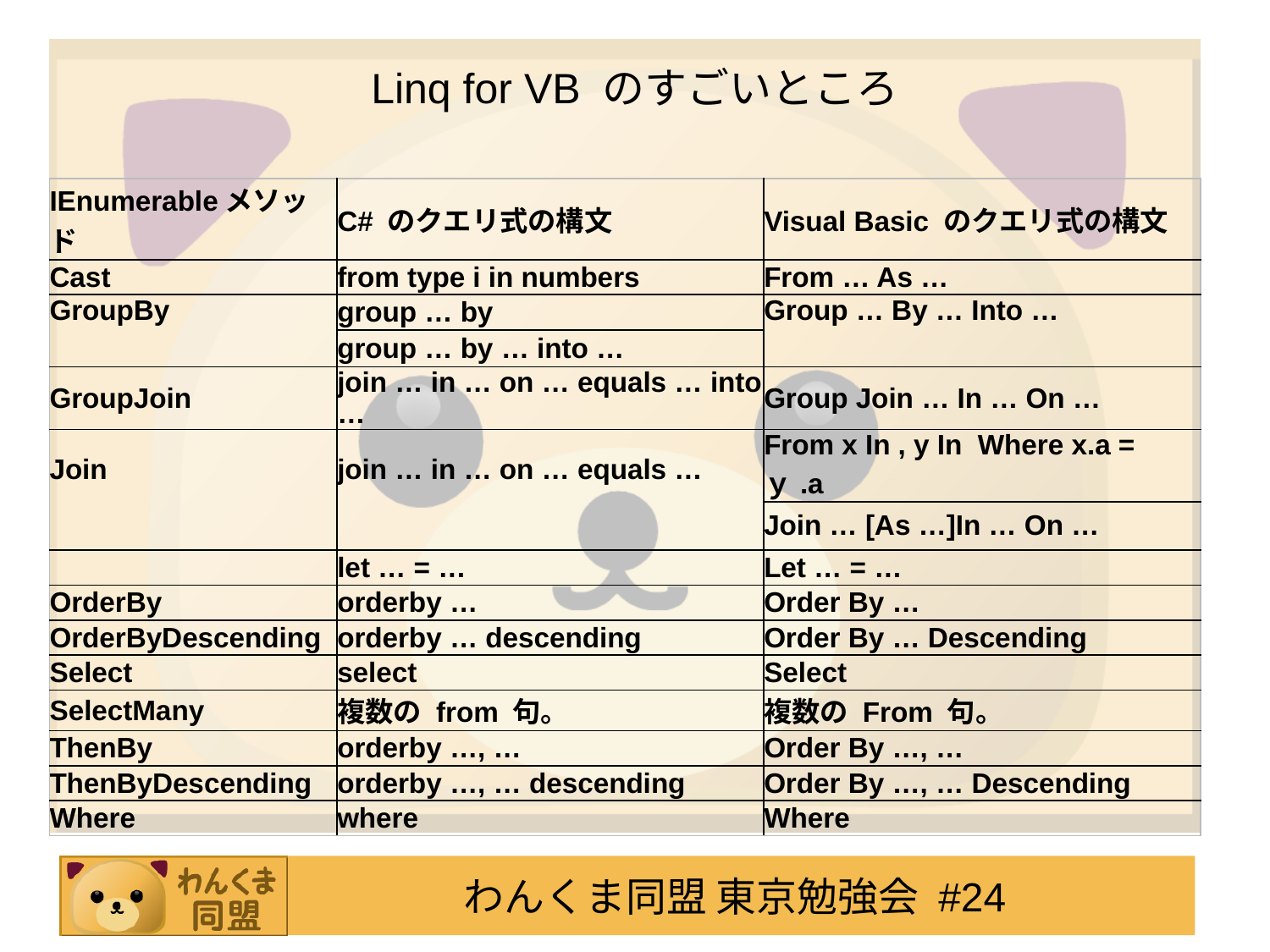

# Linq for VB のすごいところ
| IEnumerableメソッド | C# のクエリ式の構文 | Visual Basic のクエリ式の構文 |
| --- | --- | --- |
| Cast | from type i in numbers | From … As … |
| GroupBy | group … by | Group … By … Into … |
|  | group … by … into … |  |
| GroupJoin | join … in … on … equals … into … | Group Join … In … On … |
| Join | join … in … on … equals … | From x In , y In Where x.a = ｙ.a |
|  |  | Join … [As …]In … On … |
|  | let … = … | Let … = … |
| OrderBy | orderby … | Order By … |
| OrderByDescending | orderby … descending | Order By … Descending |
| Select | select | Select |
| SelectMany | 複数の from 句。 | 複数の From 句。 |
| ThenBy | orderby …, … | Order By …, … |
| ThenByDescending | orderby …, … descending | Order By …, … Descending |
| Where | where | Where |